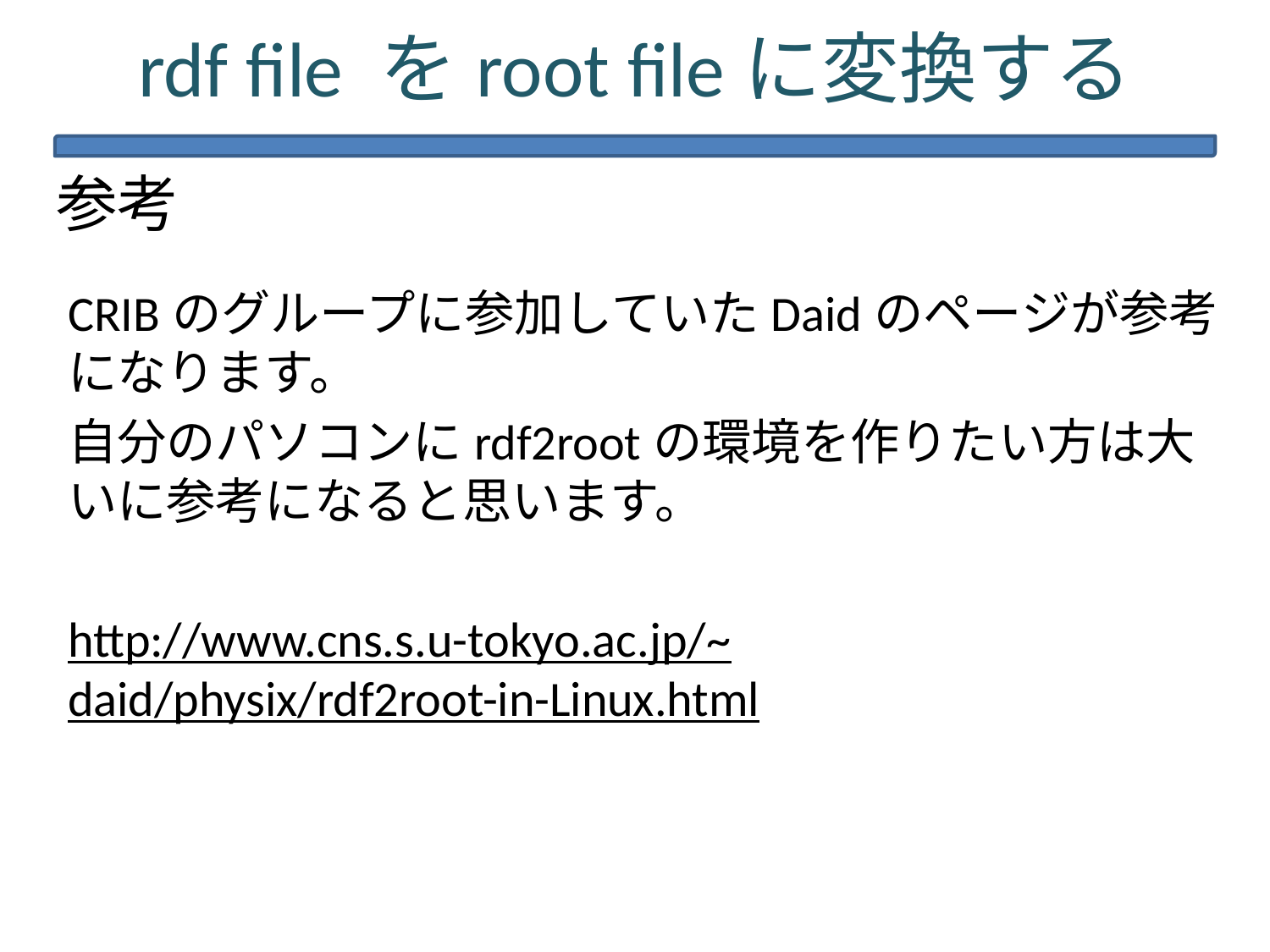

# rdf file をroot fileに変換する

参考
CRIBのグループに参加していたDaidのページが参考になります。
自分のパソコンにrdf2rootの環境を作りたい方は大いに参考になると思います。

http://www.cns.s.u-tokyo.ac.jp/~daid/physix/rdf2root-in-Linux.html